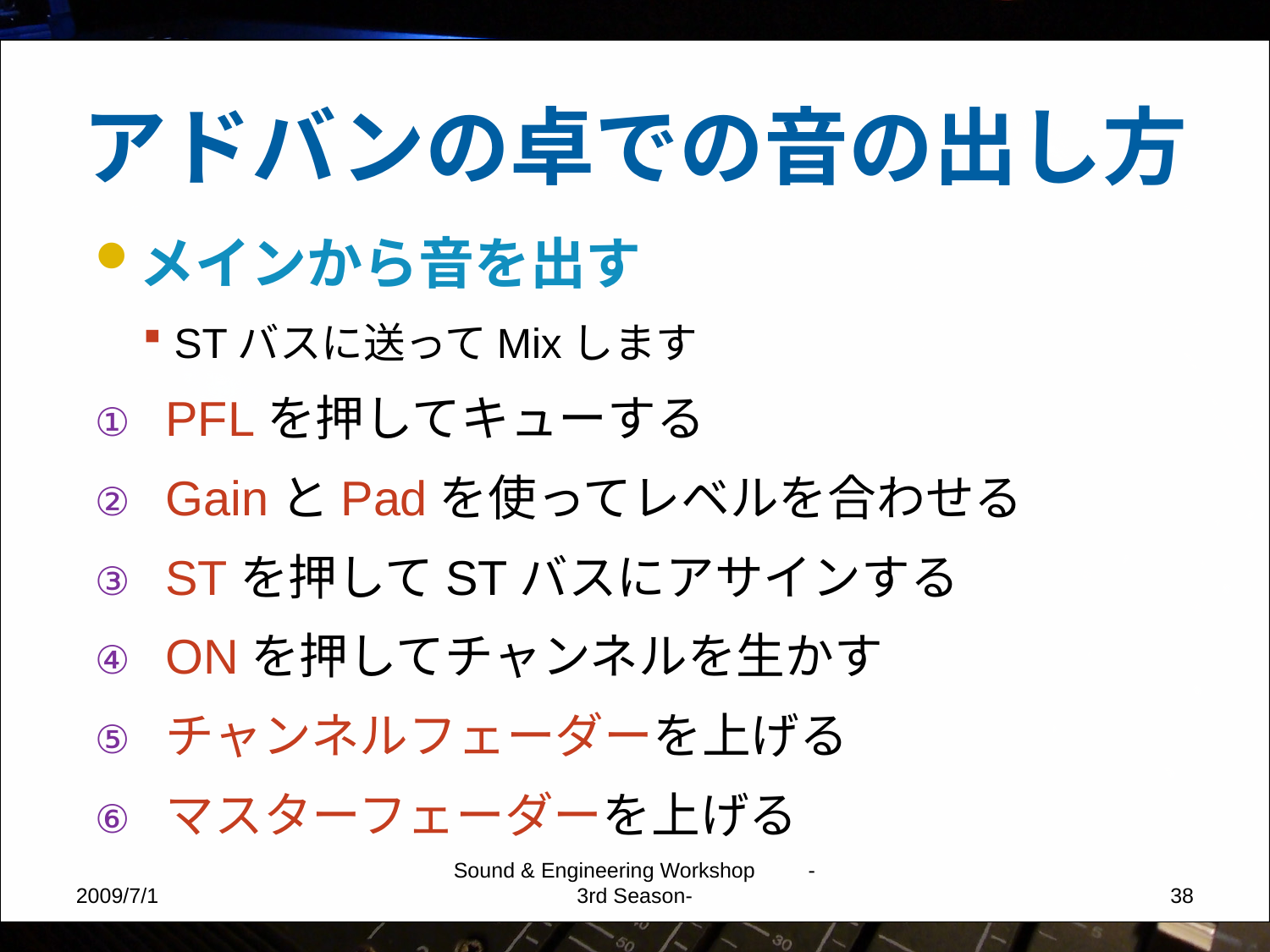

# アドバンの卓での音の出し方
メインから音を出す
STバスに送ってMixします
PFLを押してキューする
GainとPadを使ってレベルを合わせる
STを押してSTバスにアサインする
ONを押してチャンネルを生かす
チャンネルフェーダーを上げる
マスターフェーダーを上げる
2009/7/1
Sound & Engineering Workshop         -3rd Season-
38